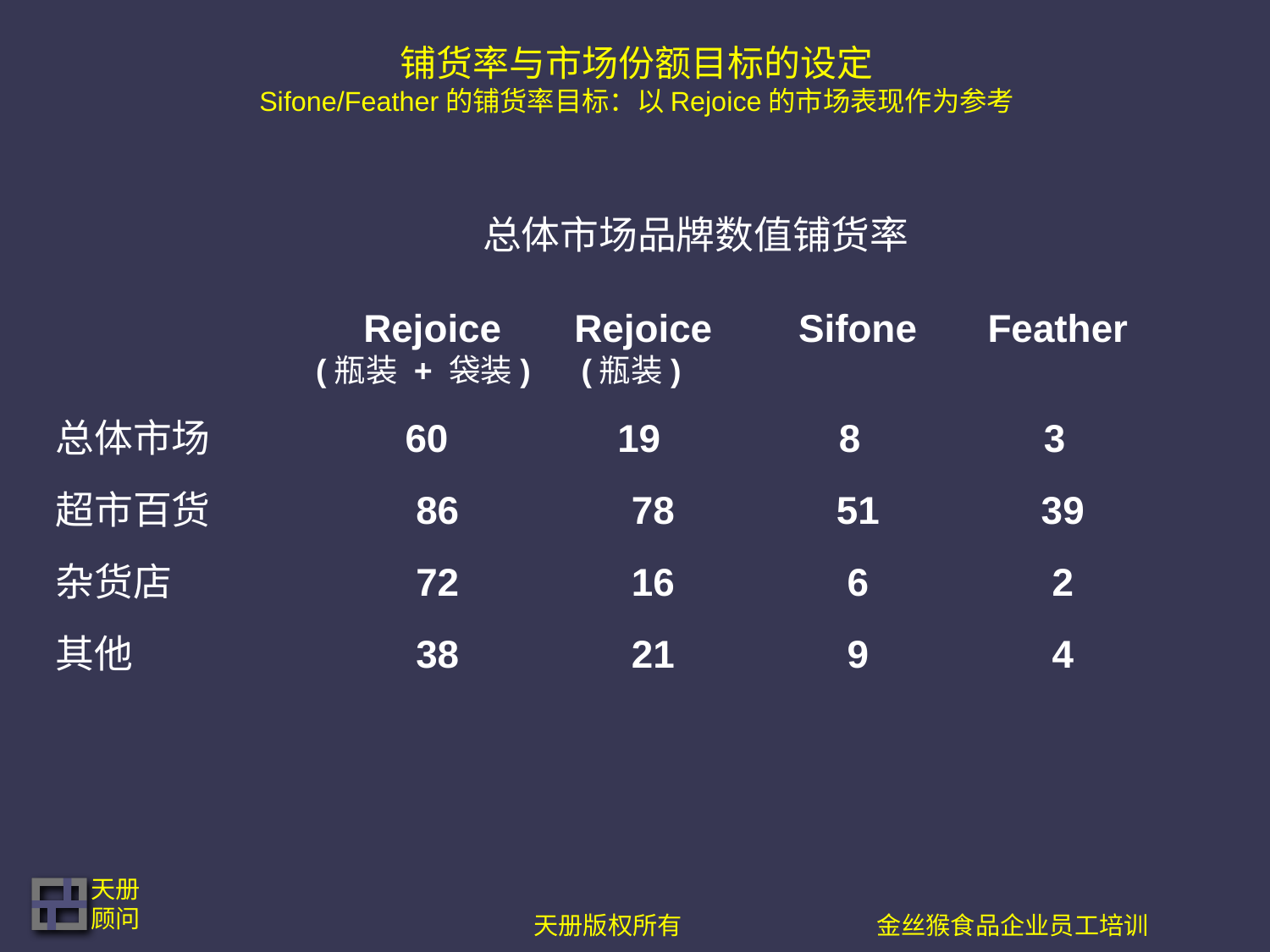

# 铺货率与市场份额目标的设定 Sifone/Feather的铺货率目标：以Rejoice的市场表现作为参考
                                             总体市场品牌数值铺货率

		     Rejoice	 Rejoice        Sifone	    Feather
	               (瓶装 + 袋装) 	  (瓶装)

总体市场	        60        	     19        	  8                 3

超市百货	         86                78               51               39

杂货店  	         72                16                6                 2

其他        	         38                21                9                 4
42